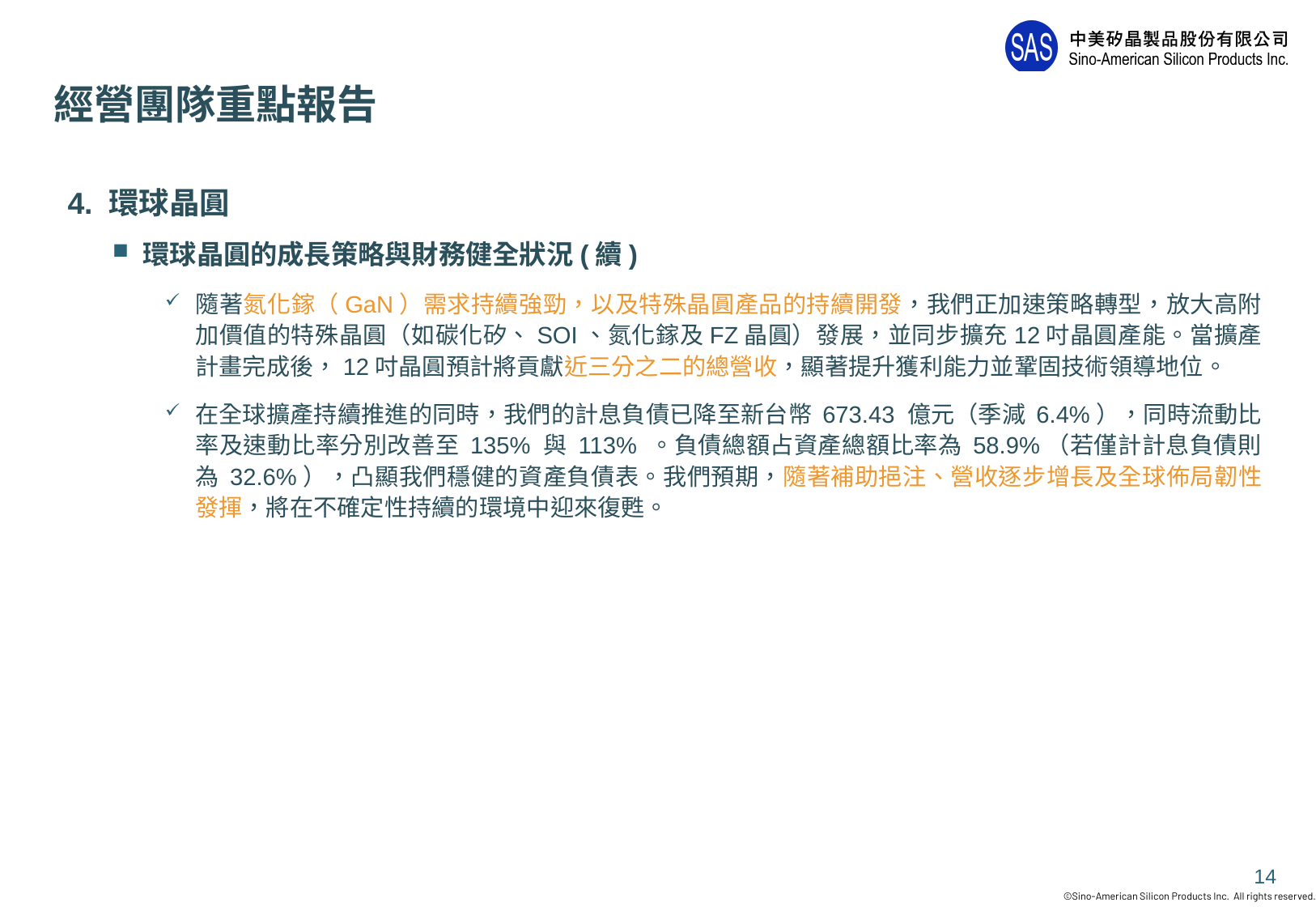

# 經營團隊重點報告
4. 環球晶圓
環球晶圓的成長策略與財務健全狀況(續)
隨著氮化鎵（GaN）需求持續強勁，以及特殊晶圓產品的持續開發，我們正加速策略轉型，放大高附加價值的特殊晶圓（如碳化矽、SOI、氮化鎵及FZ晶圓）發展，並同步擴充12吋晶圓產能。當擴產計畫完成後，12吋晶圓預計將貢獻近三分之二的總營收，顯著提升獲利能力並鞏固技術領導地位。
在全球擴產持續推進的同時，我們的計息負債已降至新台幣 673.43 億元（季減 6.4%），同時流動比率及速動比率分別改善至 135% 與 113% 。負債總額占資產總額比率為 58.9%（若僅計計息負債則為 32.6%），凸顯我們穩健的資產負債表。我們預期，隨著補助挹注、營收逐步增長及全球佈局韌性發揮，將在不確定性持續的環境中迎來復甦。

14